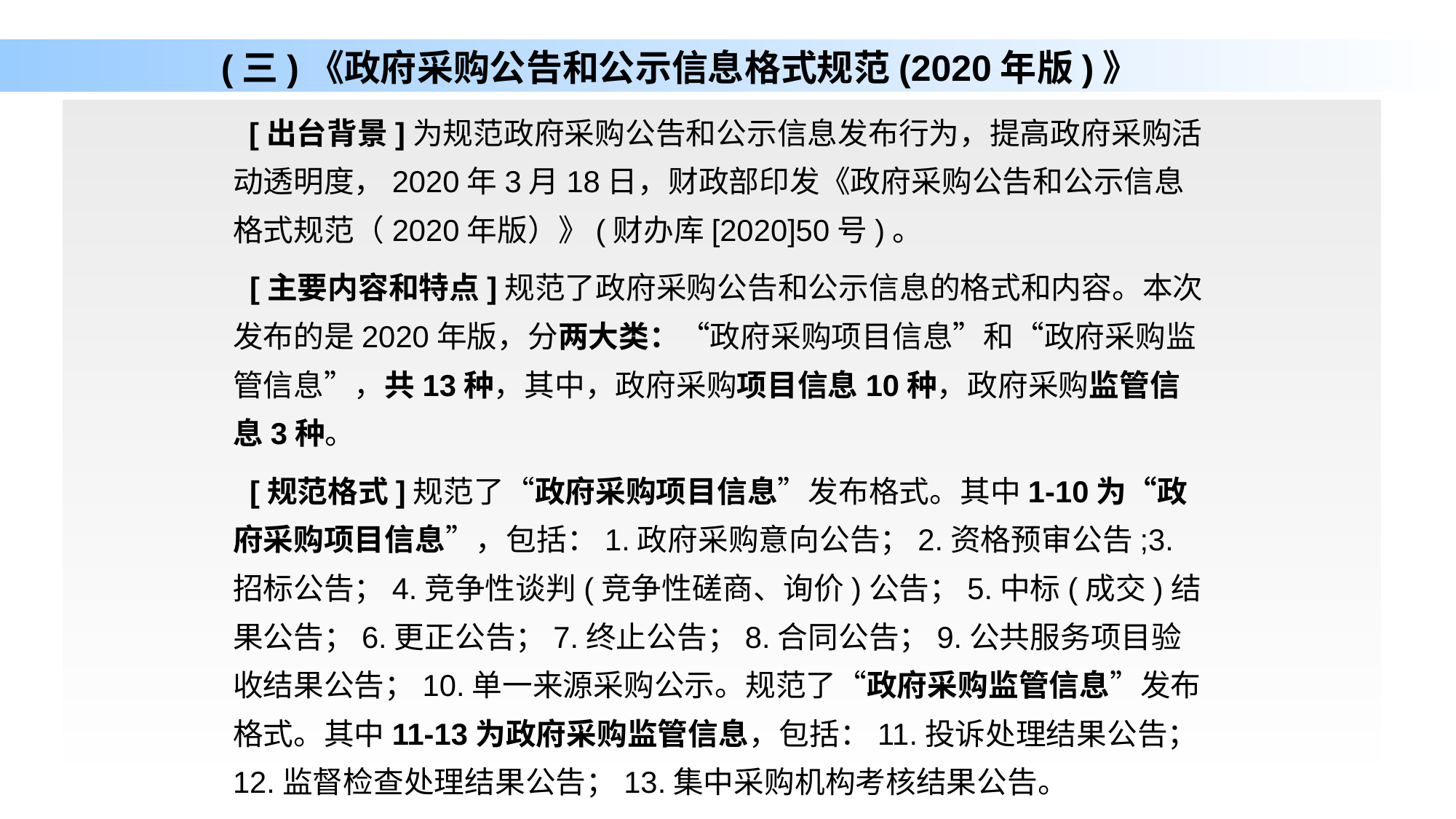

# (三)《政府采购公告和公示信息格式规范(2020年版)》
  [出台背景]为规范政府采购公告和公示信息发布行为，提高政府采购活动透明度，2020年3月18日，财政部印发《政府采购公告和公示信息格式规范（2020年版）》(财办库[2020]50号)。
  [主要内容和特点]规范了政府采购公告和公示信息的格式和内容。本次发布的是2020年版，分两大类：“政府采购项目信息”和“政府采购监管信息”，共13种，其中，政府采购项目信息10种，政府采购监管信息3种。
  [规范格式]规范了“政府采购项目信息”发布格式。其中1-10为“政府采购项目信息”，包括：1.政府采购意向公告；2.资格预审公告;3.招标公告；4.竞争性谈判(竞争性磋商、询价)公告；5.中标(成交)结果公告；6.更正公告；7.终止公告；8.合同公告；9.公共服务项目验收结果公告；10.单一来源采购公示。规范了“政府采购监管信息”发布格式。其中11-13为政府采购监管信息，包括：11.投诉处理结果公告；12.监督检查处理结果公告；13.集中采购机构考核结果公告。